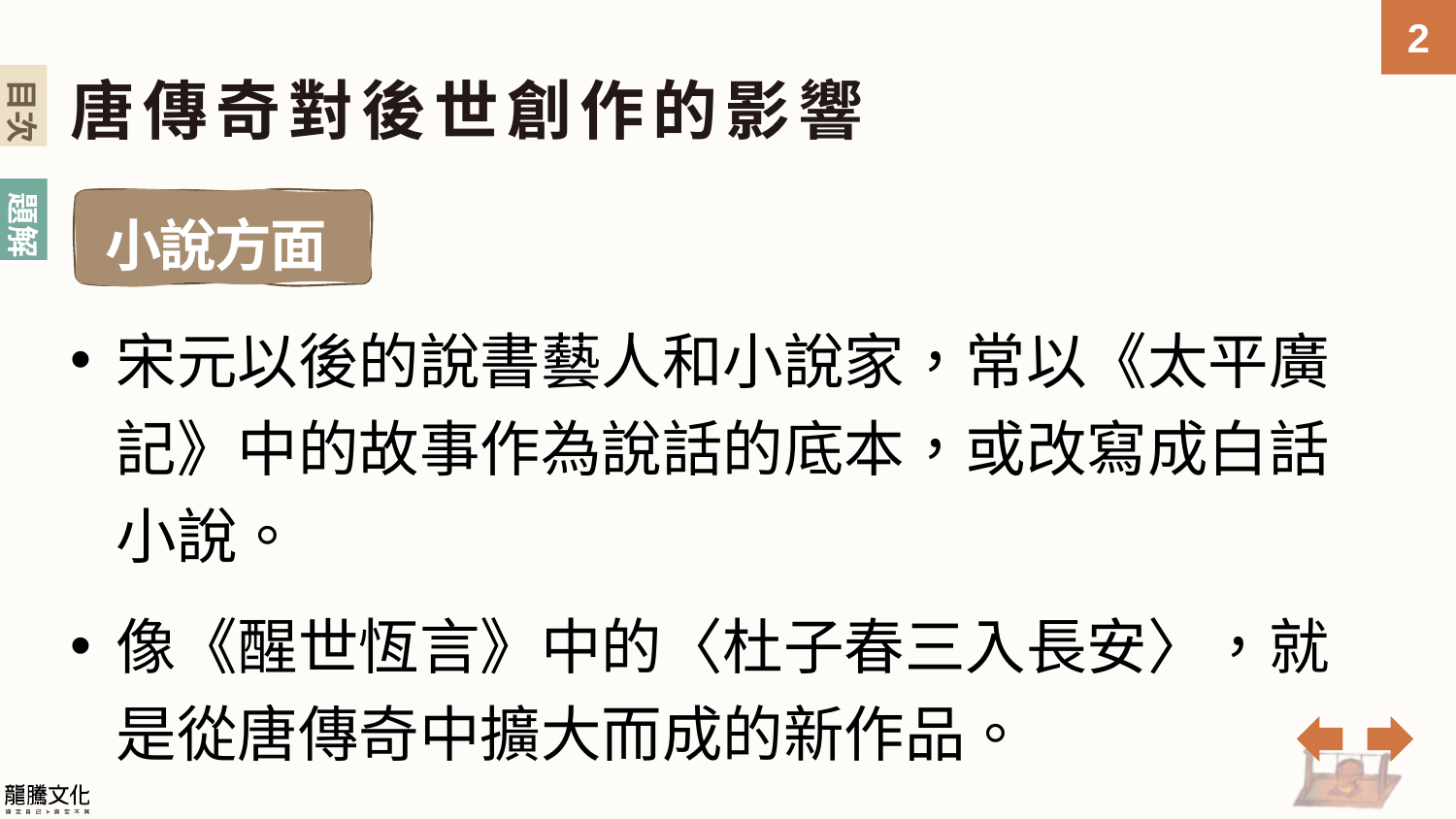

唐傳奇對後世創作的影響
小說方面

宋元以後的說書藝人和小說家，常以《太平廣記》中的故事作為說話的底本，或改寫成白話小說。
像《醒世恆言》中的〈杜子春三入長安〉，就是從唐傳奇中擴大而成的新作品。